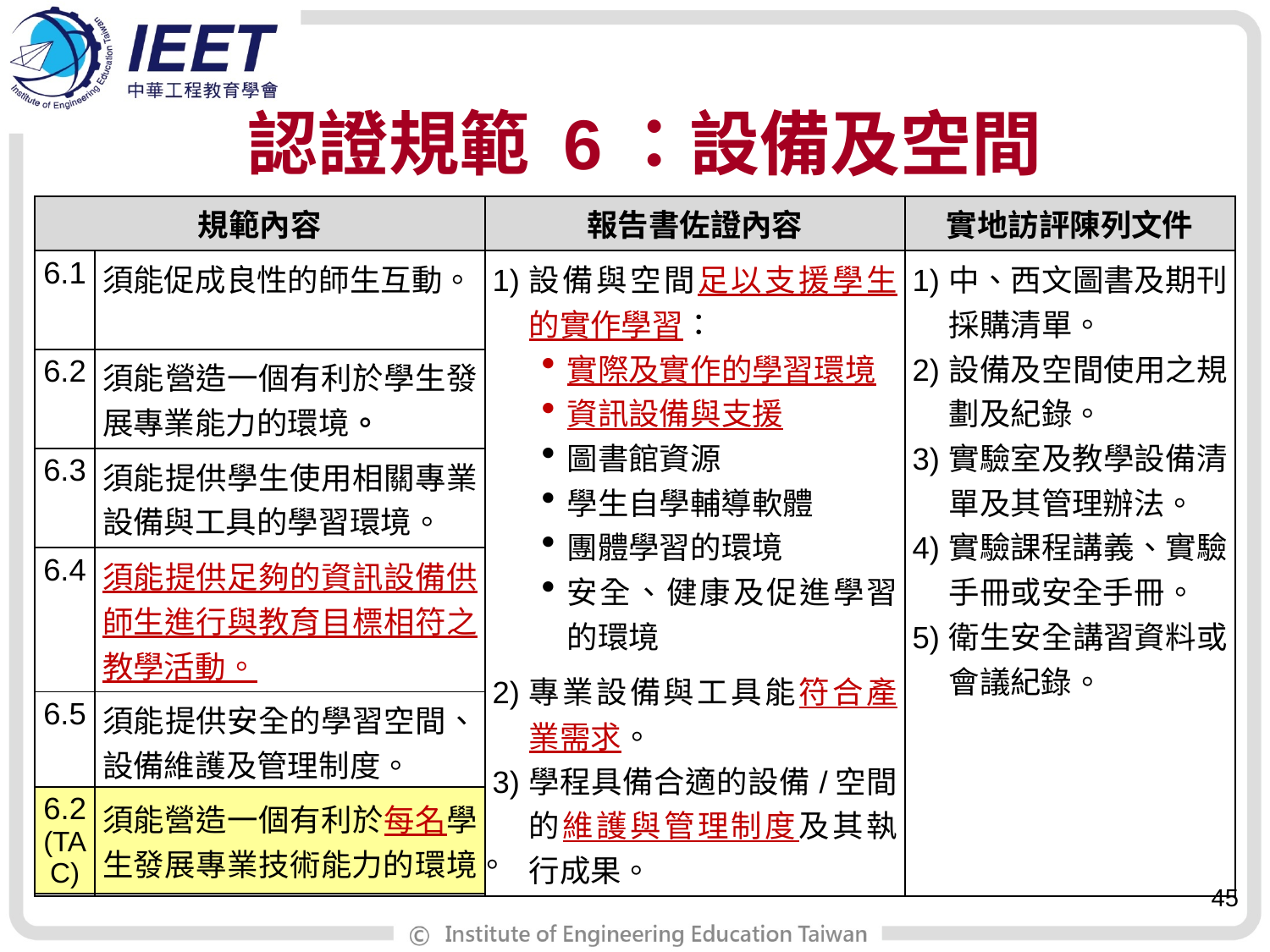

認證規範 6：設備及空間
| 規範內容 |  | 報告書佐證內容 | 實地訪評陳列文件 |
| --- | --- | --- | --- |
| 6.1 | 須能促成良性的師生互動。 | 設備與空間足以支援學生的實作學習： 實際及實作的學習環境 資訊設備與支援 圖書館資源 學生自學輔導軟體 團體學習的環境 安全、健康及促進學習的環境 專業設備與工具能符合產業需求。 學程具備合適的設備/空間的維護與管理制度及其執行成果。 | 中、西文圖書及期刊採購清單。 設備及空間使用之規劃及紀錄。 實驗室及教學設備清單及其管理辦法。 實驗課程講義、實驗手冊或安全手冊。 衛生安全講習資料或會議紀錄。 |
| 6.2 | 須能營造一個有利於學生發展專業能力的環境。 |  |  |
| 6.3 | 須能提供學生使用相關專業設備與工具的學習環境。 |  |  |
| 6.4 | 須能提供足夠的資訊設備供師生進行與教育目標相符之教學活動。 |  |  |
| 6.5 | 須能提供安全的學習空間、設備維護及管理制度。 |  |  |
| 6.2 (TAC) | 須能營造一個有利於每名學生發展專業技術能力的環境。 |
| --- | --- |
45